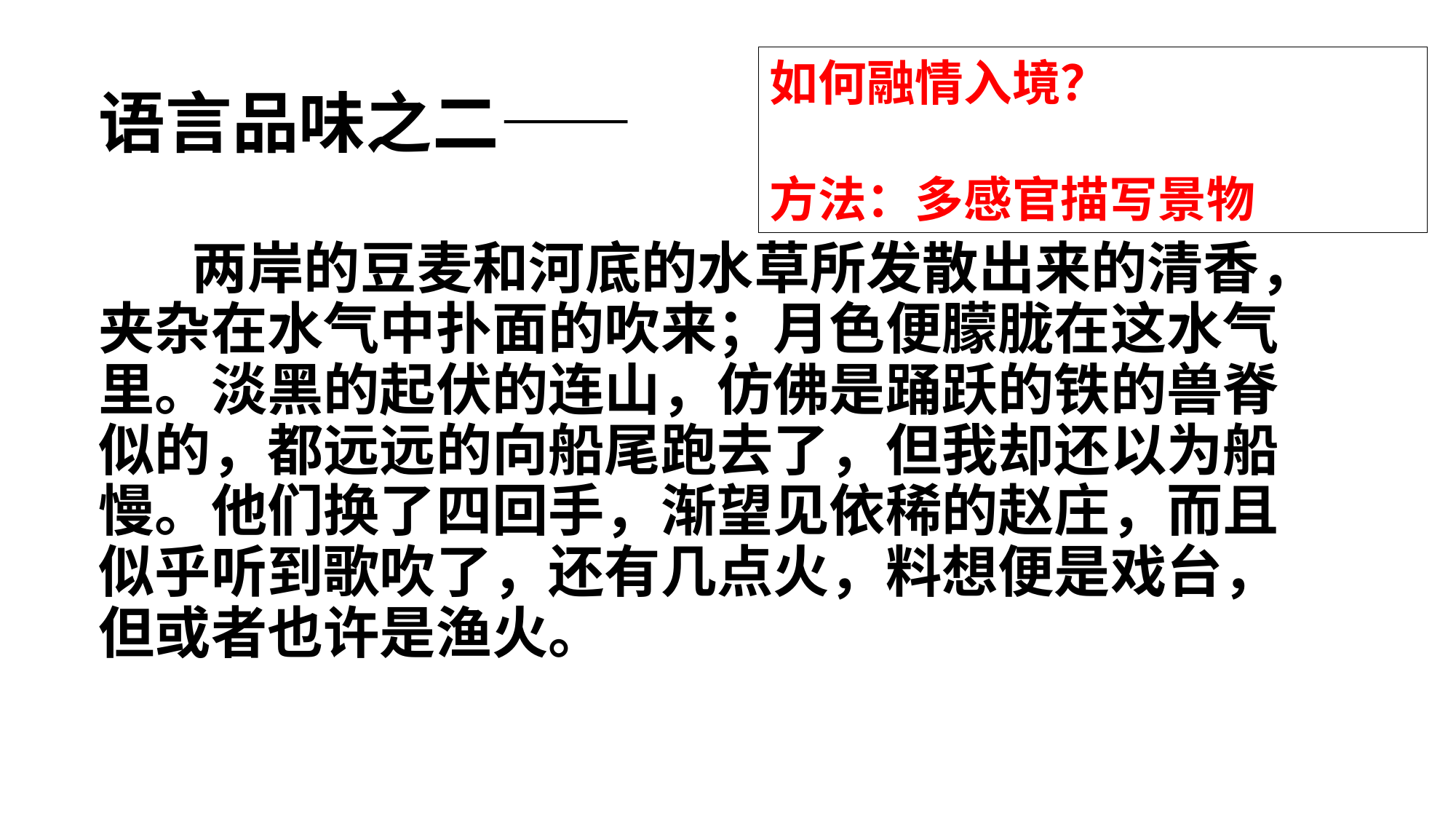

# 语言品味之二——
如何融情入境？
方法：多感官描写景物
       两岸的豆麦和河底的水草所发散出来的清香，夹杂在水气中扑面的吹来；月色便朦胧在这水气里。淡黑的起伏的连山，仿佛是踊跃的铁的兽脊似的，都远远的向船尾跑去了，但我却还以为船慢。他们换了四回手，渐望见依稀的赵庄，而且似乎听到歌吹了，还有几点火，料想便是戏台，但或者也许是渔火。